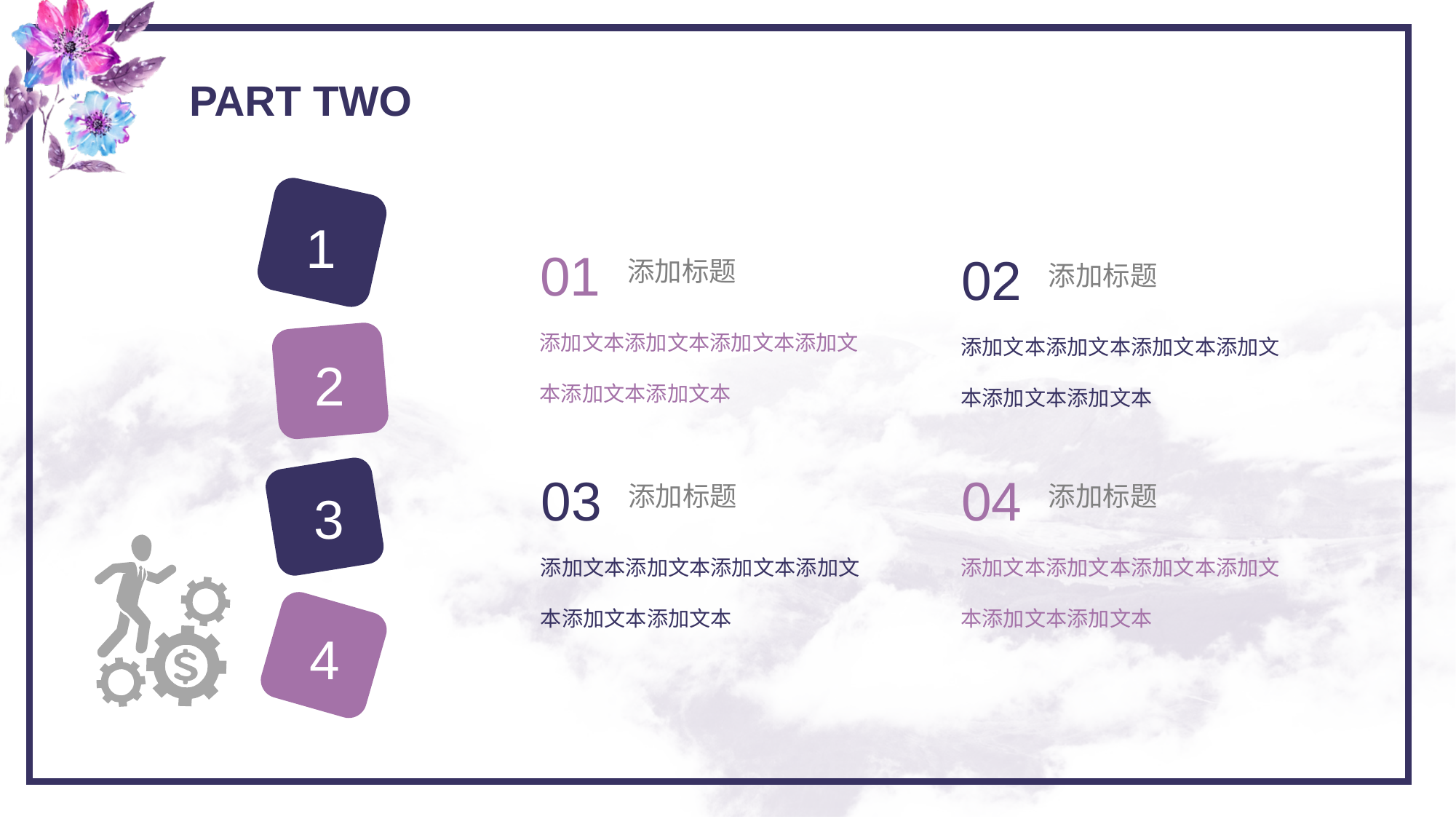

PART TWO

1
01
02
添加标题
添加标题
添加文本添加文本添加文本添加文本添加文本添加文本
添加文本添加文本添加文本添加文本添加文本添加文本

2
03
04

添加标题
添加标题
3
添加文本添加文本添加文本添加文本添加文本添加文本
添加文本添加文本添加文本添加文本添加文本添加文本

4